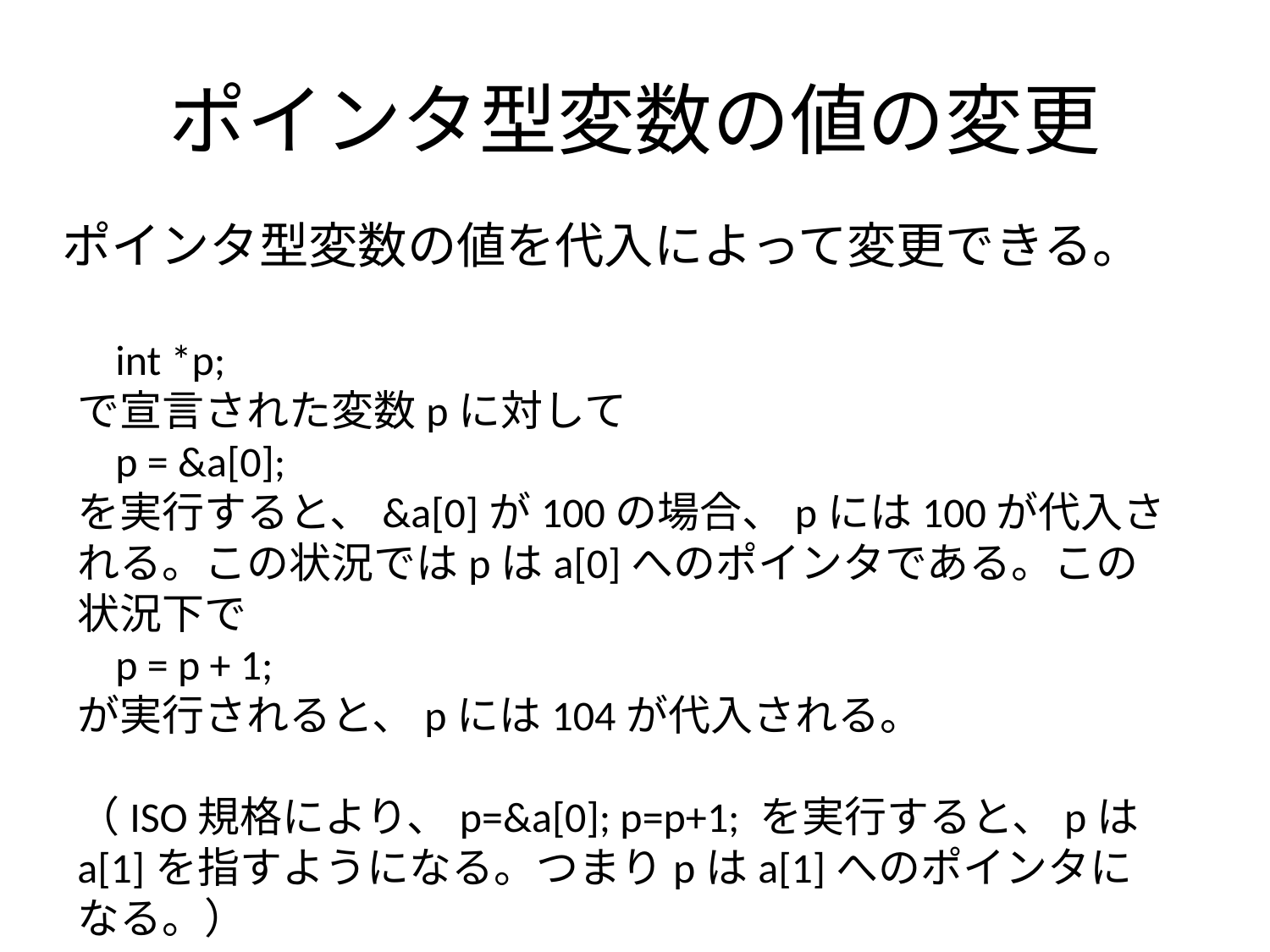

# ポインタ型変数の値の変更
ポインタ型変数の値を代入によって変更できる。
    int *p;
で宣言された変数pに対して
    p = &a[0];
を実行すると、&a[0]が100の場合、pには100が代入される。この状況ではpはa[0]へのポインタである。この状況下で
    p = p + 1;
が実行されると、pには104が代入される。

（ISO規格により、p=&a[0]; p=p+1; を実行すると、pはa[1]を指すようになる。つまりpはa[1]へのポインタになる。）